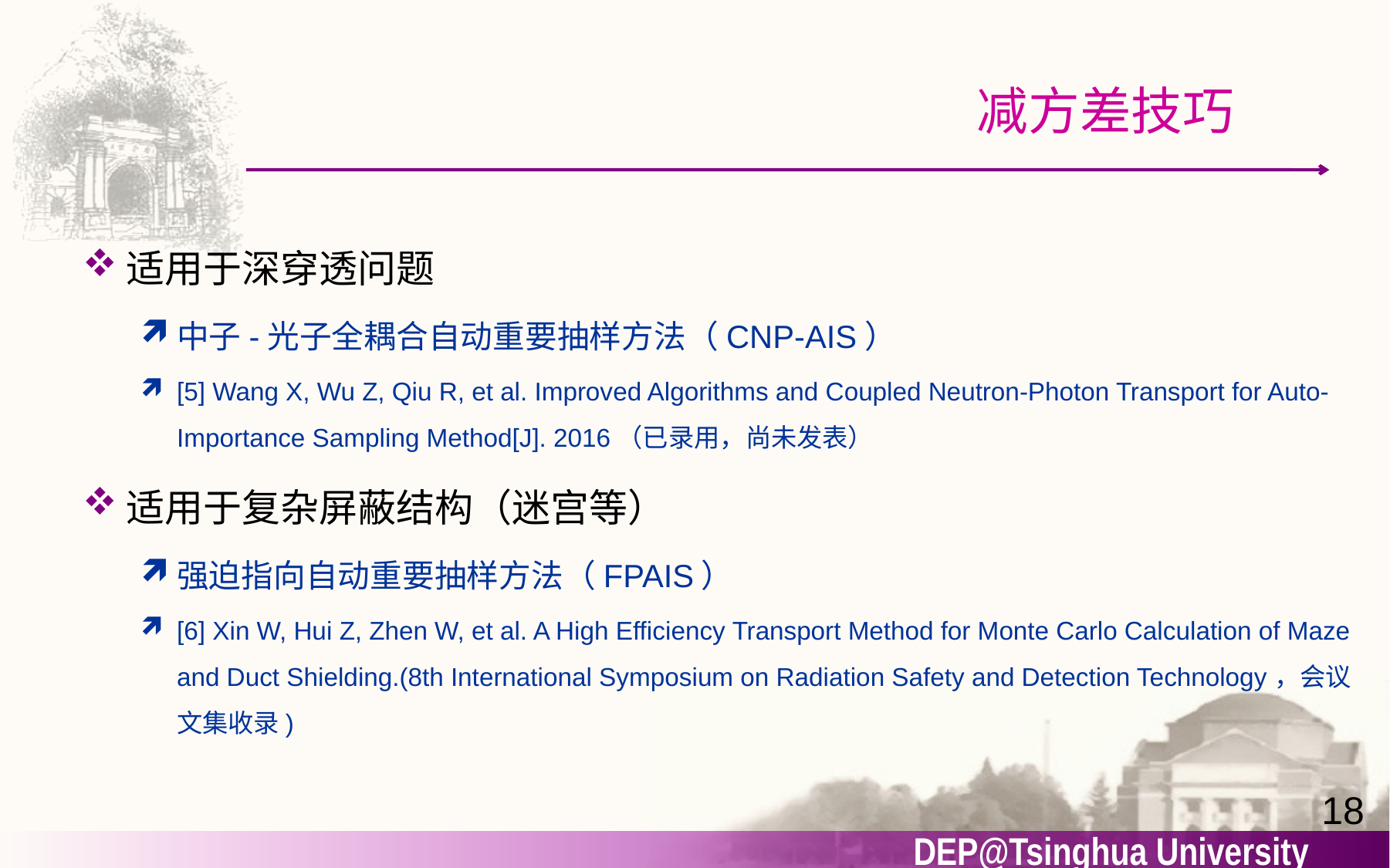

18

# 减方差技巧

适用于深穿透问题
中子-光子全耦合自动重要抽样方法（CNP-AIS）
[5] Wang X, Wu Z, Qiu R, et al. Improved Algorithms and Coupled Neutron-Photon Transport for Auto-Importance Sampling Method[J]. 2016（已录用，尚未发表）
适用于复杂屏蔽结构（迷宫等）
强迫指向自动重要抽样方法（FPAIS）
[6] Xin W, Hui Z, Zhen W, et al. A High Efficiency Transport Method for Monte Carlo Calculation of Maze and Duct Shielding.(8th International Symposium on Radiation Safety and Detection Technology，会议文集收录)